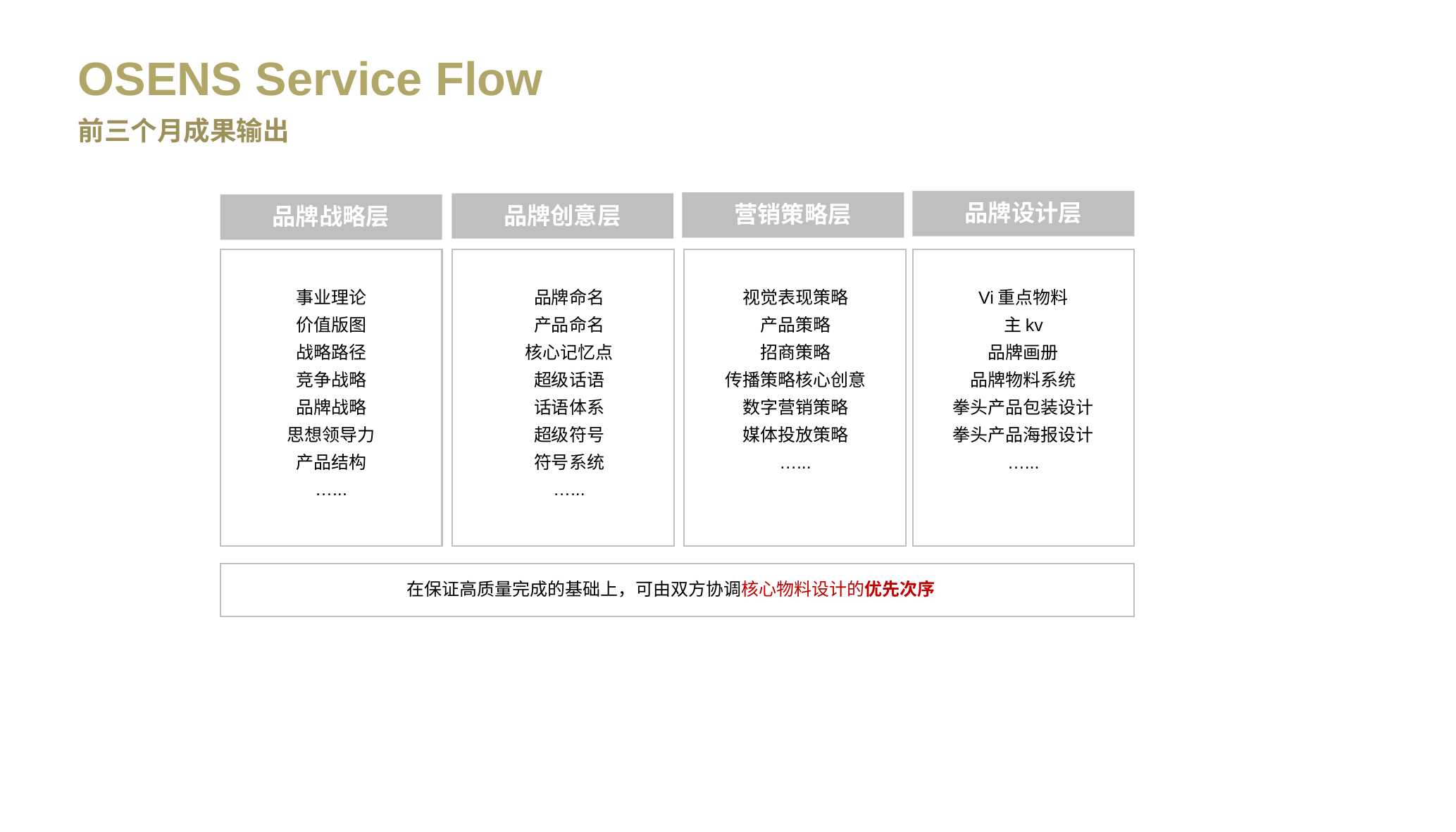

OSENS Service Flow

前三个月成果输出

品牌设计层

营销策略层

品牌创意层

品牌战略层

事业理论
价值版图
战略路径
竞争战略
品牌战略
思想领导力
产品结构
…...
品牌命名
产品命名
核心记忆点
超级话语
话语体系
超级符号
符号系统
…...
视觉表现策略
产品策略
招商策略
传播策略核心创意
数字营销策略
媒体投放策略
…...
Vi重点物料
主kv
品牌画册
品牌物料系统
拳头产品包装设计
拳头产品海报设计
…...

在保证高质量完成的基础上，可由双方协调核心物料设计的优先次序